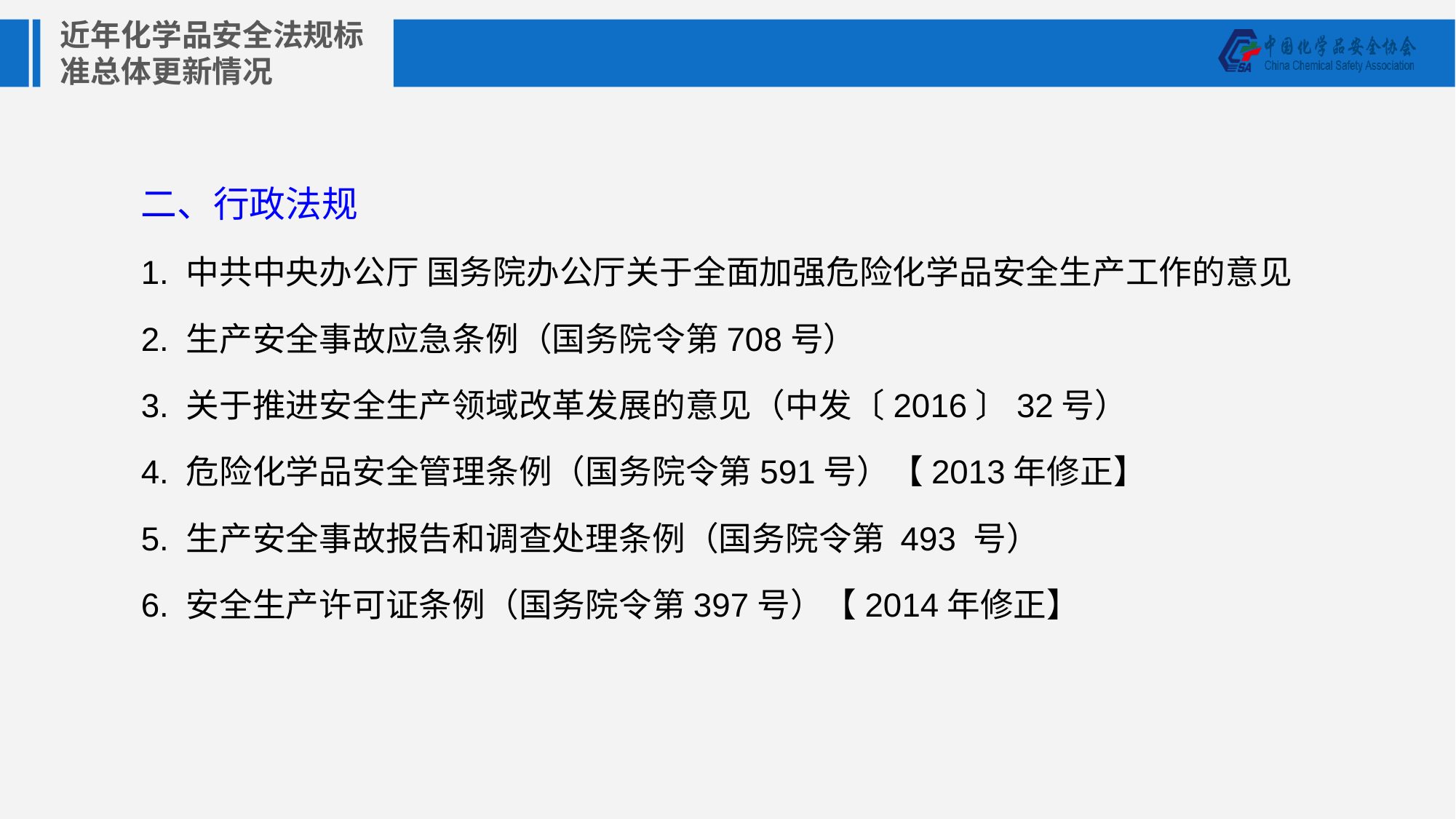

二、行政法规
1. 中共中央办公厅 国务院办公厅关于全面加强危险化学品安全生产工作的意见
2. 生产安全事故应急条例（国务院令第708号）
3. 关于推进安全生产领域改革发展的意见（中发〔2016〕32号）
4. 危险化学品安全管理条例（国务院令第591号）【2013年修正】
5. 生产安全事故报告和调查处理条例（国务院令第 493 号）
6. 安全生产许可证条例（国务院令第397号）【2014年修正】